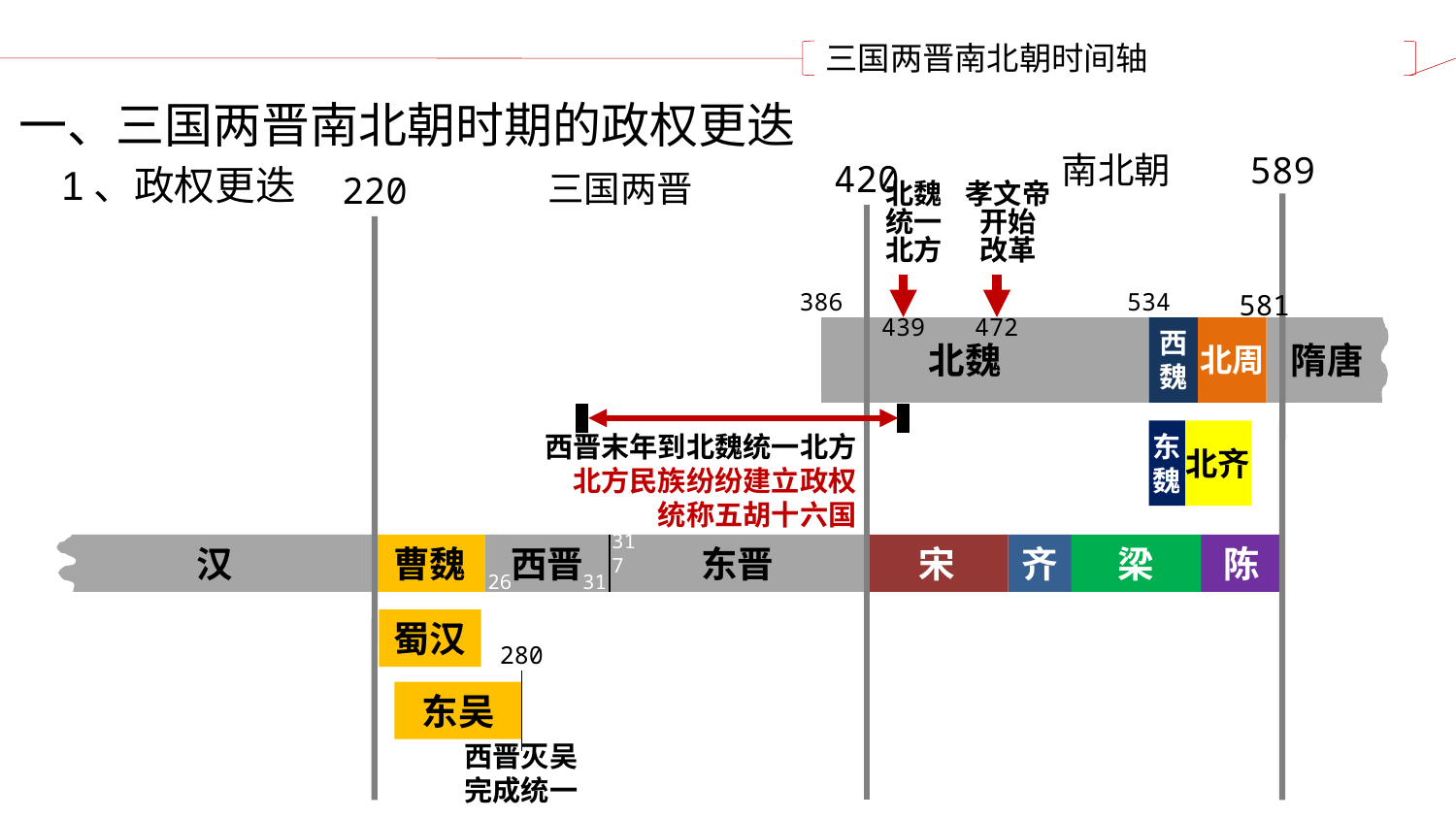

三国两晋南北朝时间轴

一、三国两晋南北朝时期的政权更迭
南北朝
589
420
1、政权更迭
三国两晋
220
北魏
统一
北方
孝文帝
开始
改革
581
386
534
439
472

西
魏
隋唐
北魏
北周

东
魏
西晋末年到北魏统一北方
北方民族纷纷建立政权
统称五胡十六国
北齐
317

汉
曹魏
西晋
东晋
宋
齐
梁
陈
266
316

蜀汉
280

东吴
西晋灭吴
完成统一